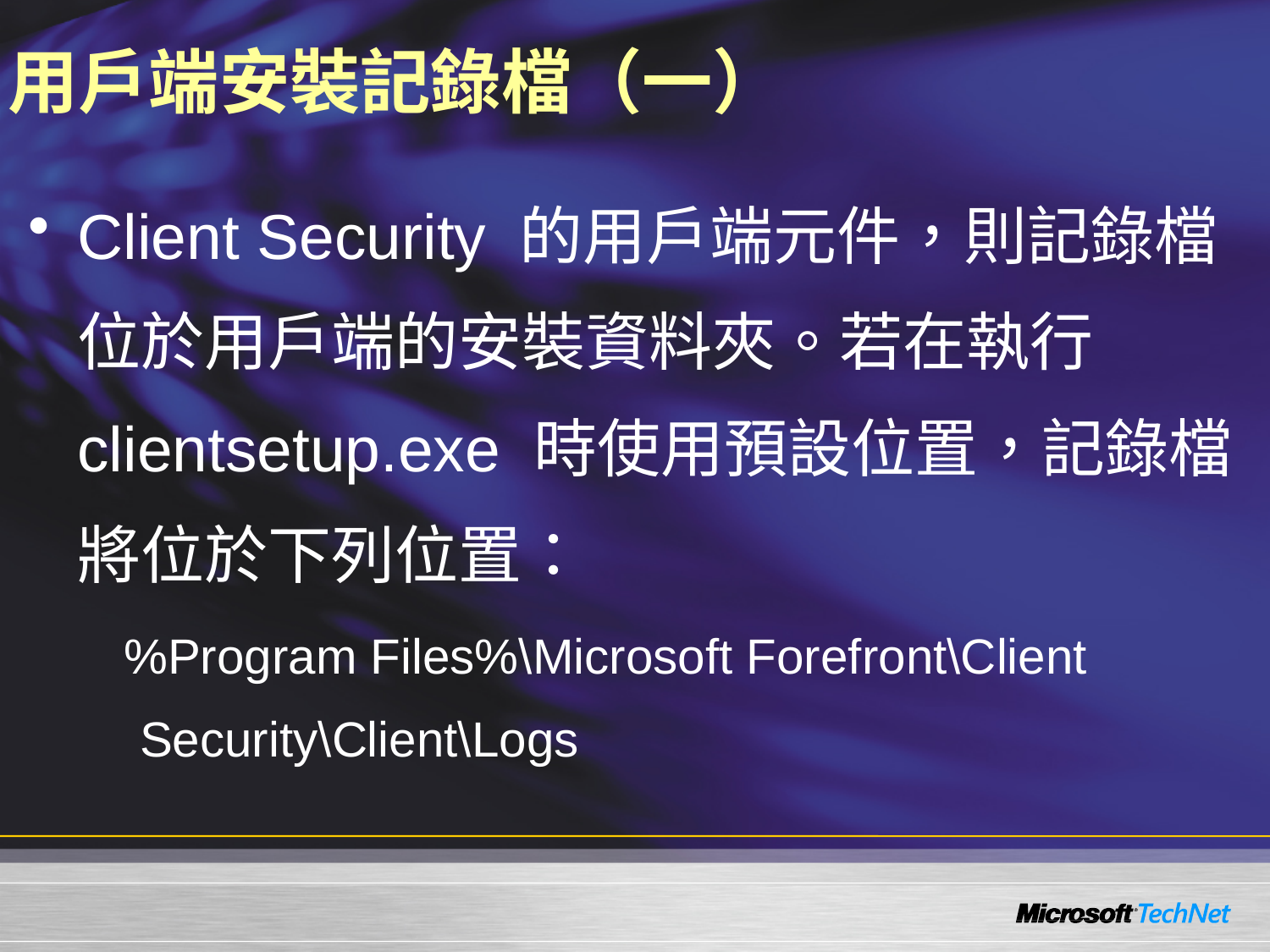

# 用戶端安裝記錄檔（一）
Client Security 的用戶端元件，則記錄檔位於用戶端的安裝資料夾。若在執行 clientsetup.exe 時使用預設位置，記錄檔將位於下列位置：
%Program Files%\Microsoft Forefront\Client Security\Client\Logs